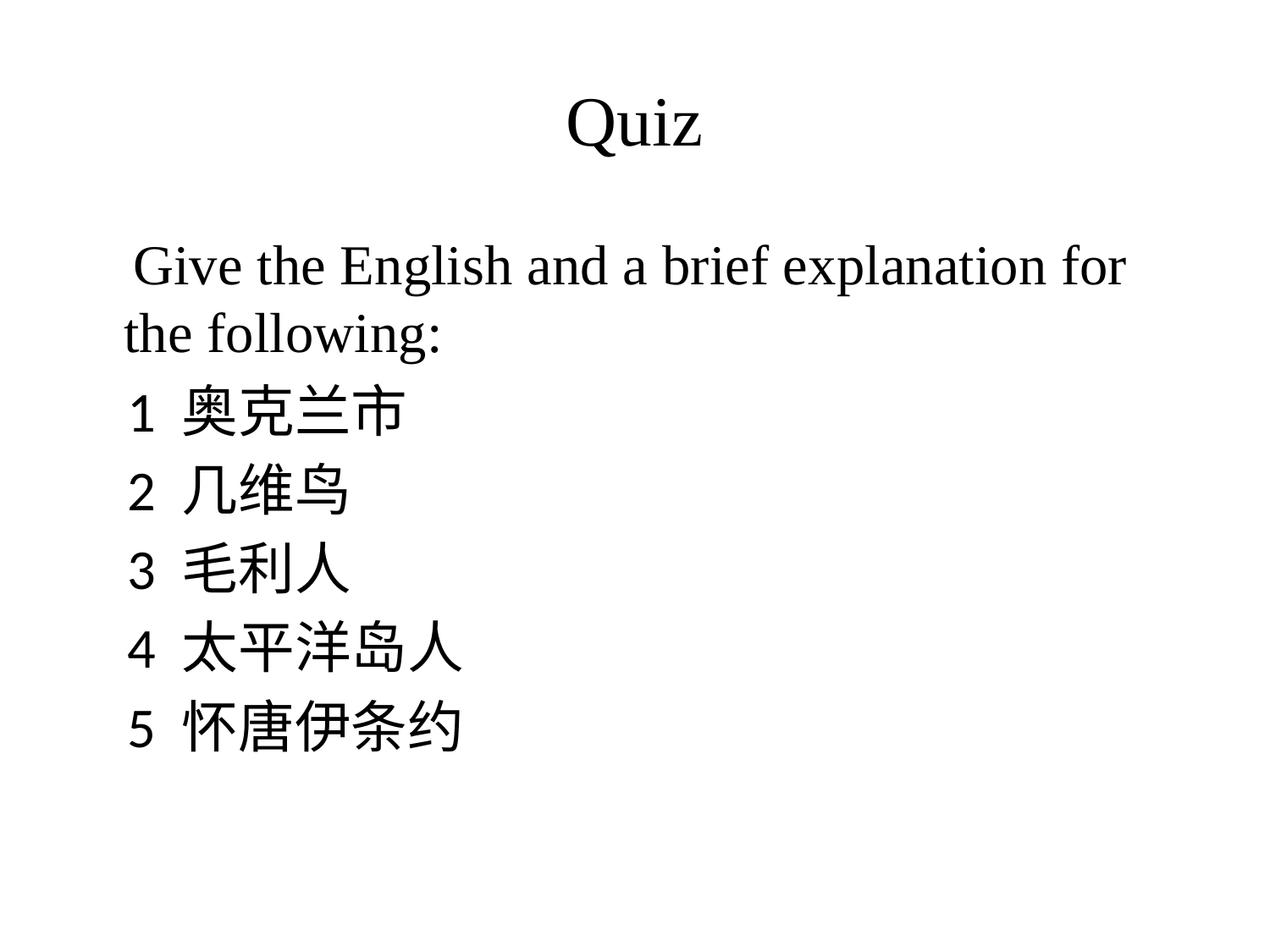

# Quiz
    Give the English and a brief explanation for the following:
    1 奥克兰市
    2 几维鸟
    3 毛利人
    4 太平洋岛人
    5 怀唐伊条约